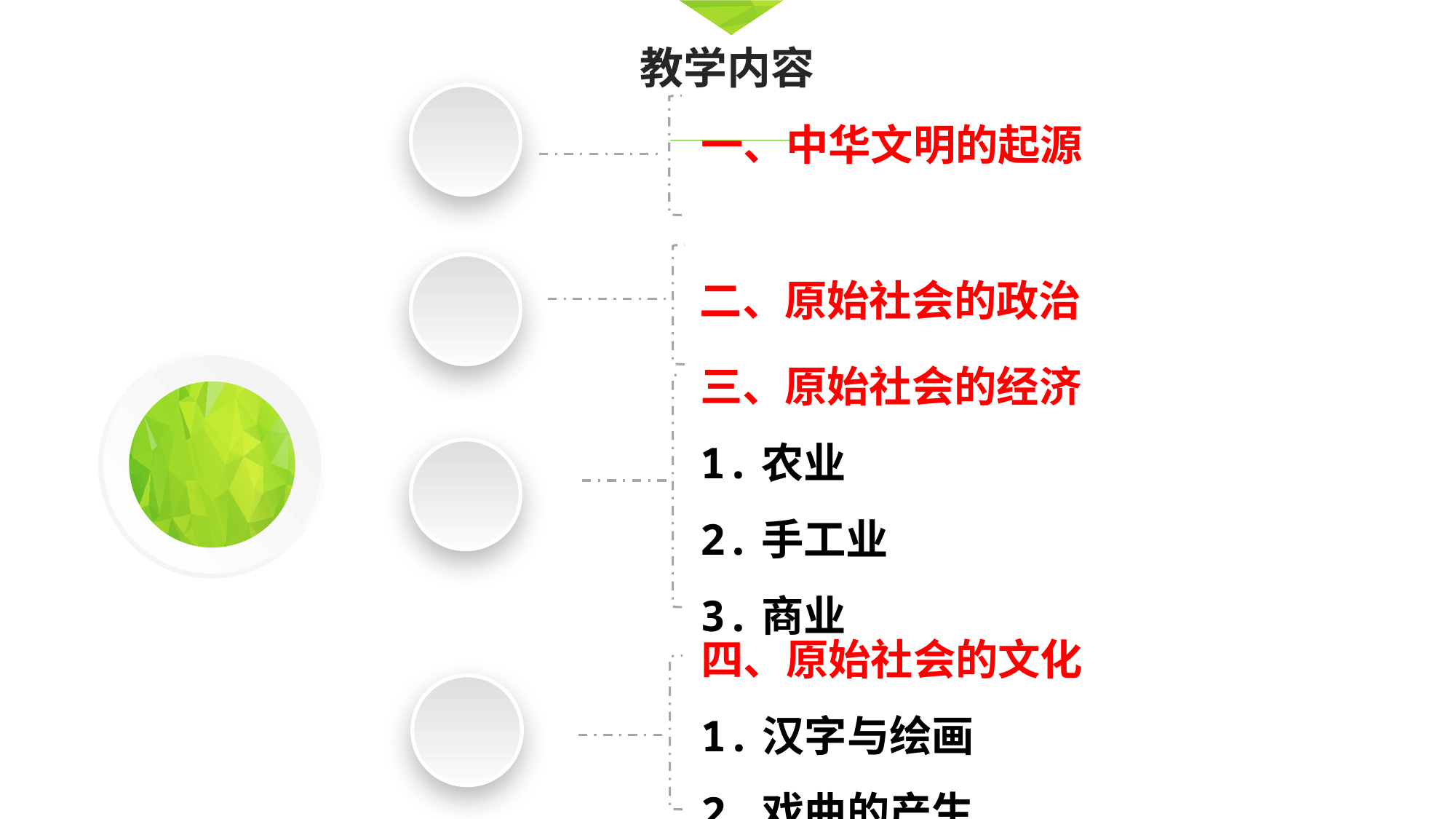

教学内容

一、中华文明的起源

二、原始社会的政治

三、原始社会的经济
1.农业
2.手工业
3.商业

四、原始社会的文化
1.汉字与绘画
2.戏曲的产生